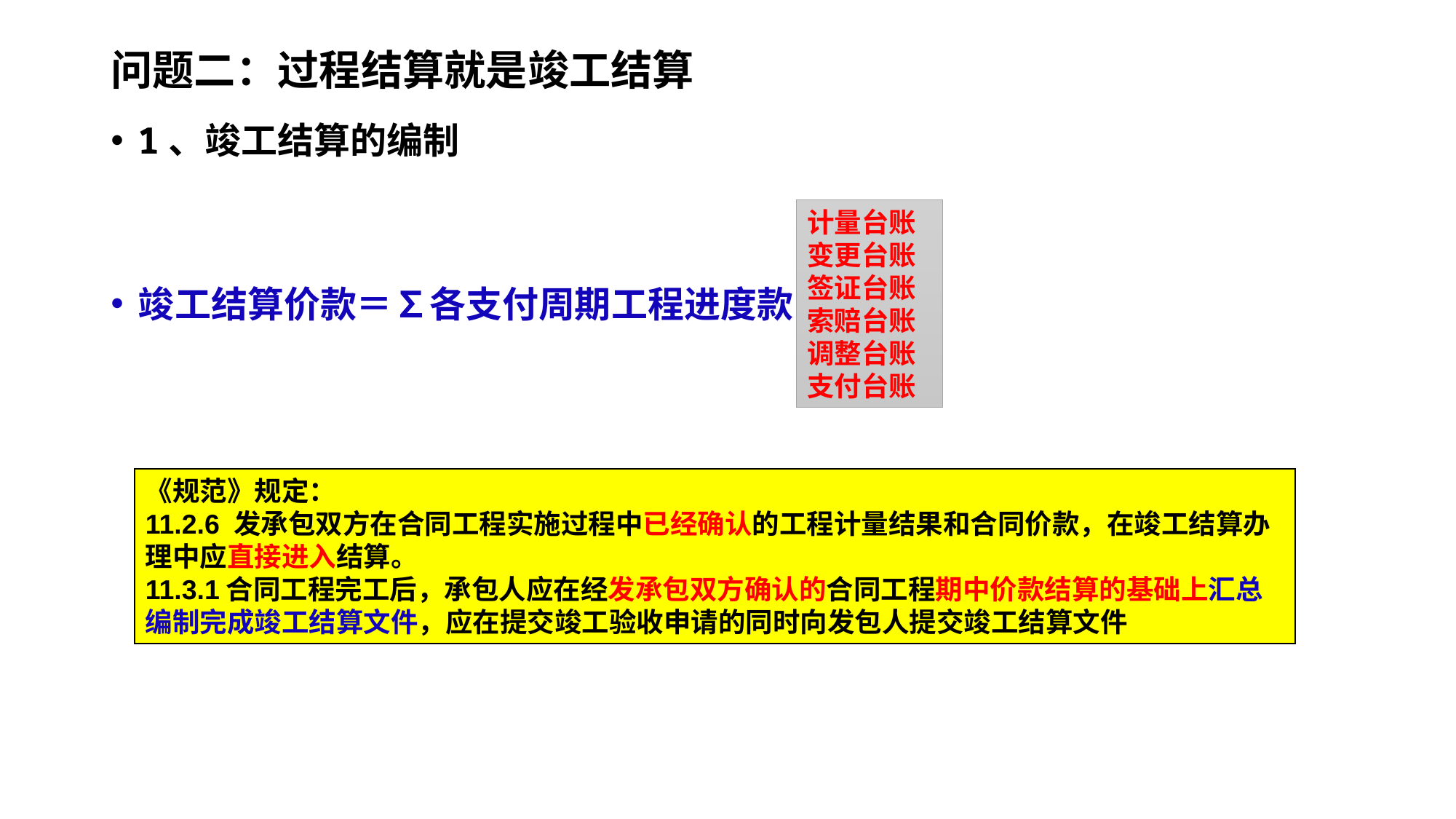

# 问题二：过程结算就是竣工结算
1、竣工结算的编制

竣工结算价款＝∑各支付周期工程进度款

计量台账
变更台账
签证台账
索赔台账
调整台账
支付台账
《规范》规定：
11.2.6 发承包双方在合同工程实施过程中已经确认的工程计量结果和合同价款，在竣工结算办理中应直接进入结算。
11.3.1合同工程完工后，承包人应在经发承包双方确认的合同工程期中价款结算的基础上汇总编制完成竣工结算文件，应在提交竣工验收申请的同时向发包人提交竣工结算文件